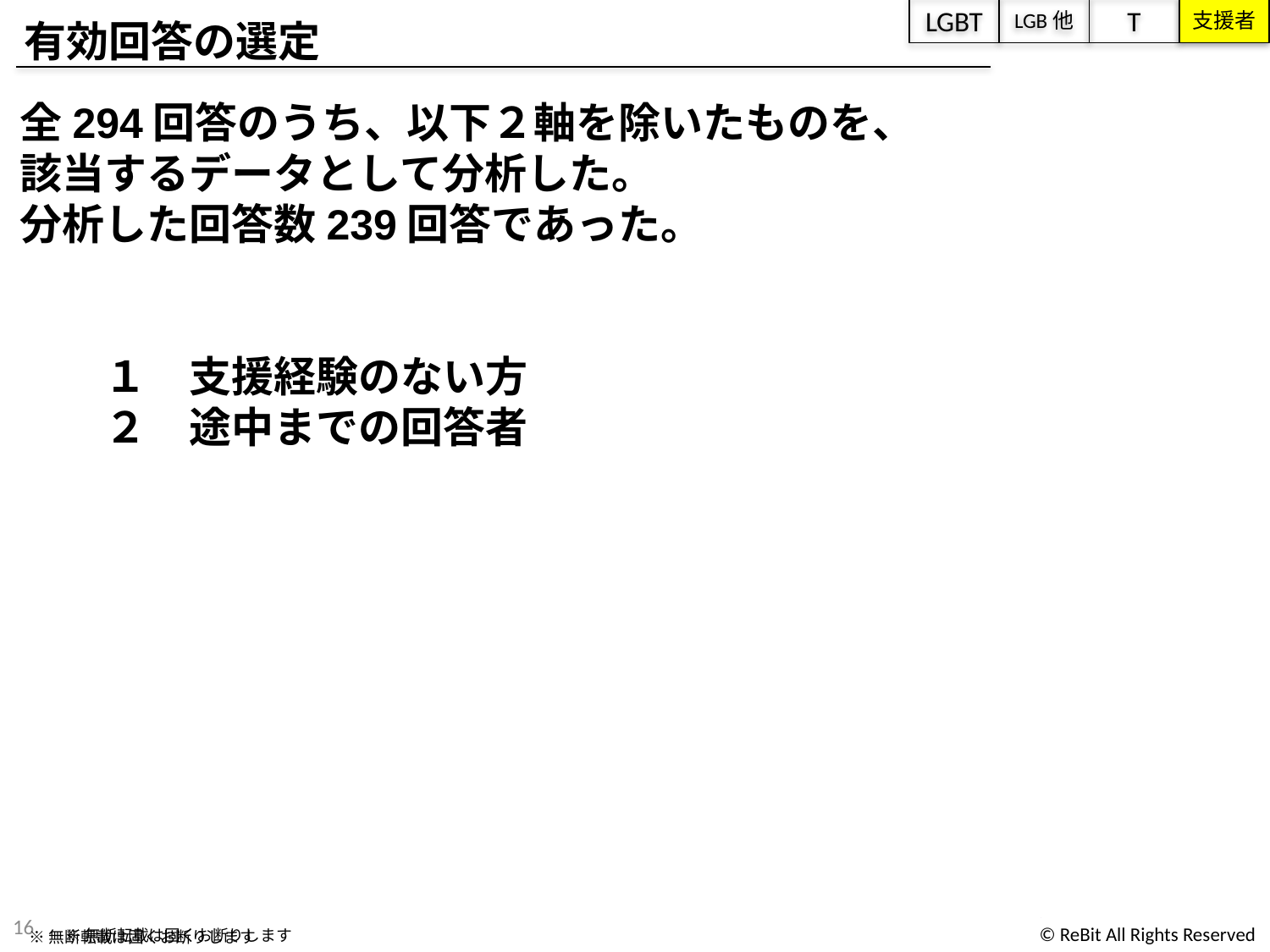

LGBT
LGB他
T
支援者
有効回答の選定
全294回答のうち、以下２軸を除いたものを、
該当するデータとして分析した。
分析した回答数239回答であった。

　　１　支援経験のない方
　　２　途中までの回答者
16
※無断転載は固くお断りします